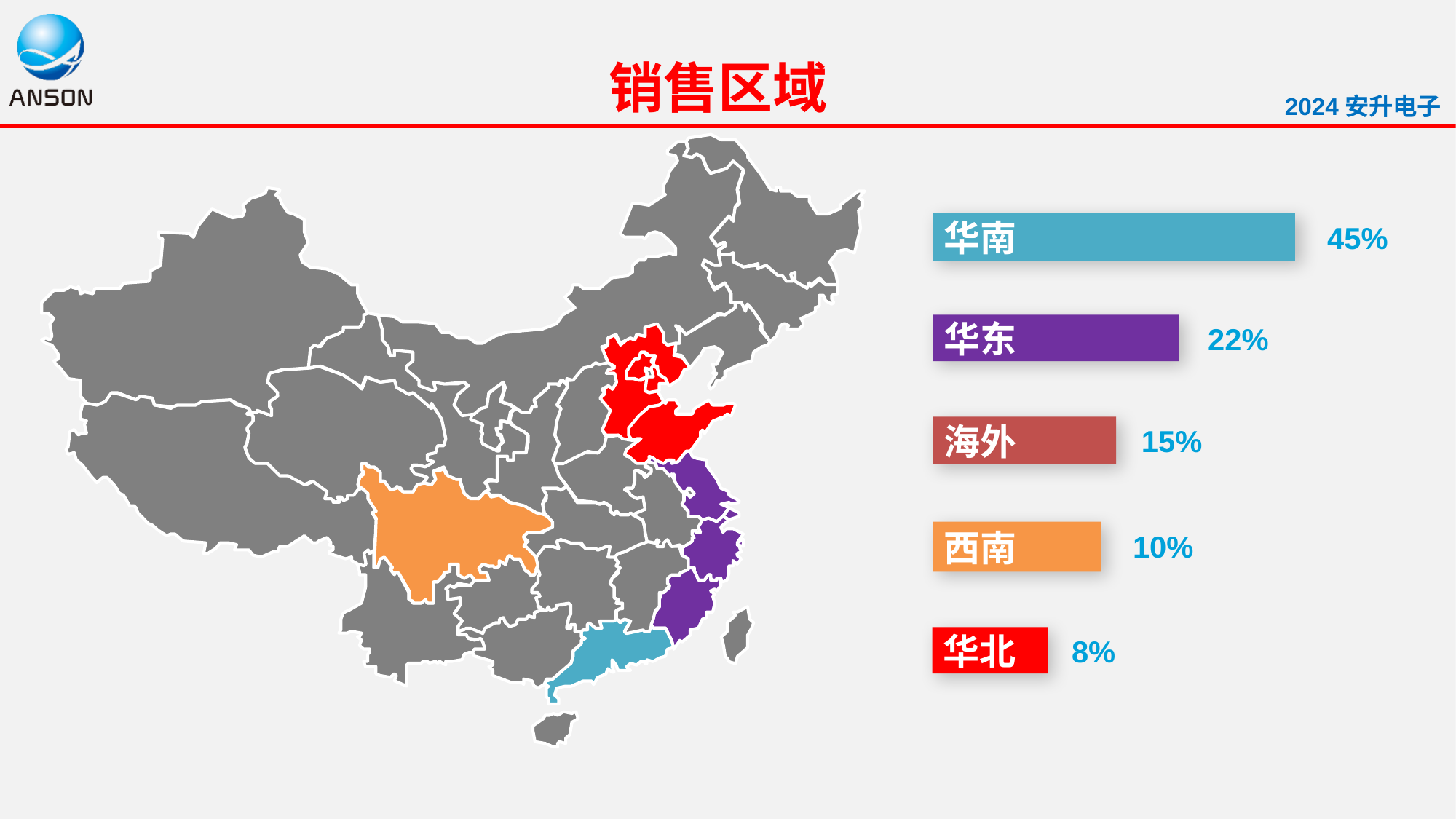

销售区域

华南
45%
华东
22%
海外
15%
西南
10%
华北
8%